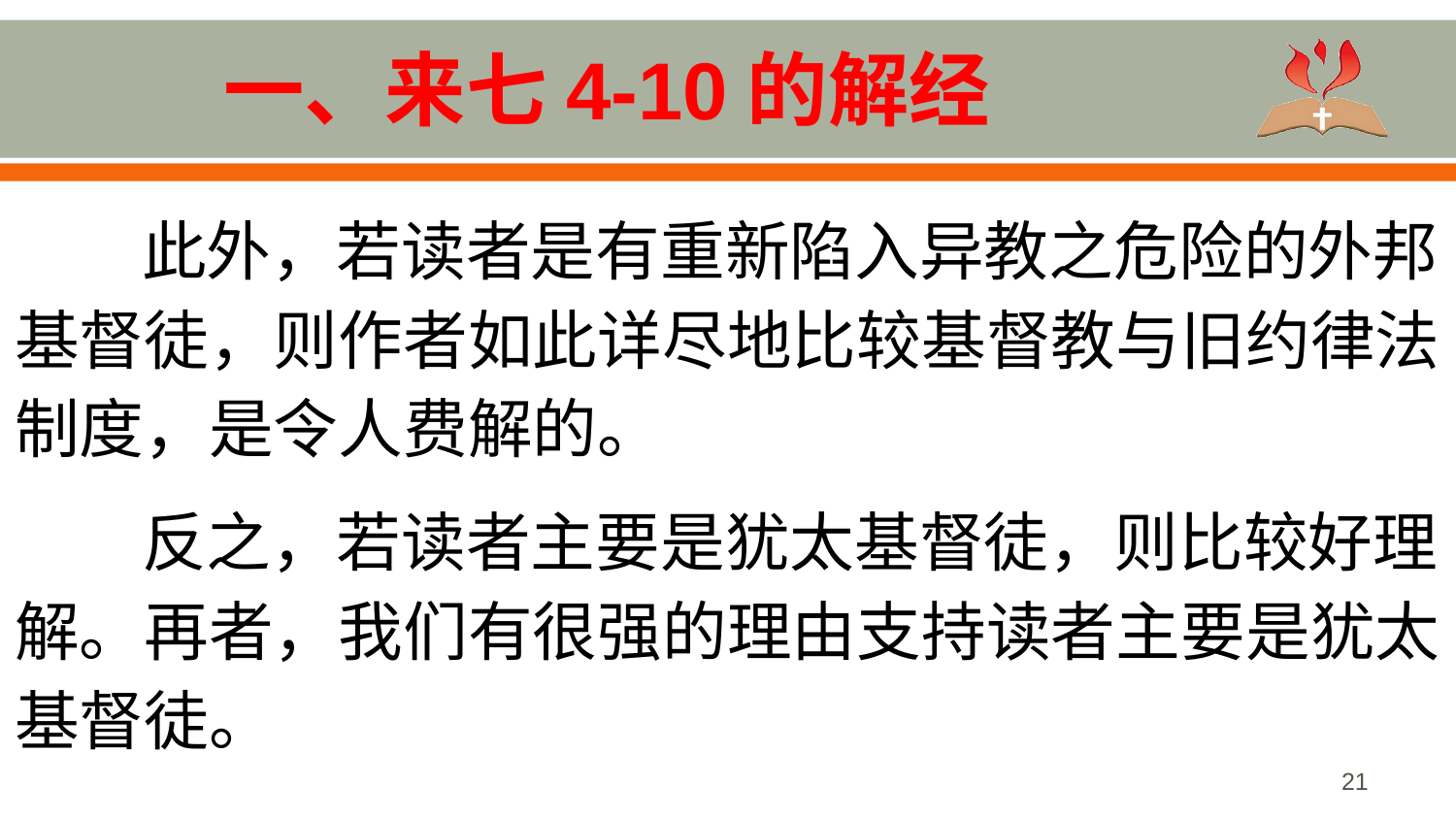

# 一、来七4-10的解经
此外，若读者是有重新陷入异教之危险的外邦基督徒，则作者如此详尽地比较基督教与旧约律法制度，是令人费解的。
反之，若读者主要是犹太基督徒，则比较好理解。再者，我们有很强的理由支持读者主要是犹太基督徒。

21